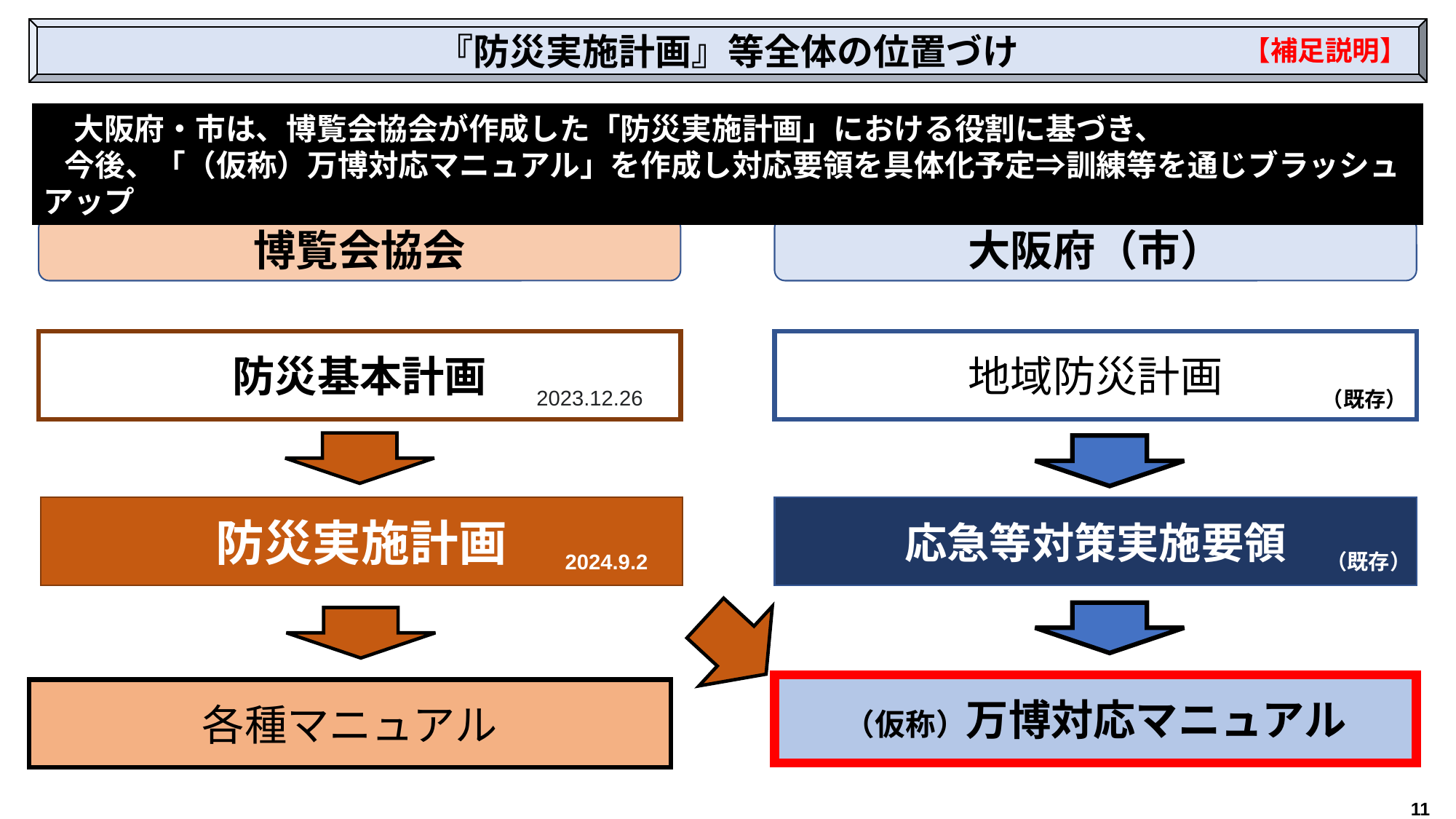

『防災実施計画』等全体の位置づけ
【補足説明】
　大阪府・市は、博覧会協会が作成した「防災実施計画」における役割に基づき、
  今後、「（仮称）万博対応マニュアル」を作成し対応要領を具体化予定⇒訓練等を通じブラッシュアップ
博覧会協会
大阪府（市）
防災基本計画
地域防災計画
2023.12.26
（既存）

防災実施計画
応急等対策実施要領
2024.9.2
（既存）

（仮称）万博対応マニュアル
各種マニュアル
11